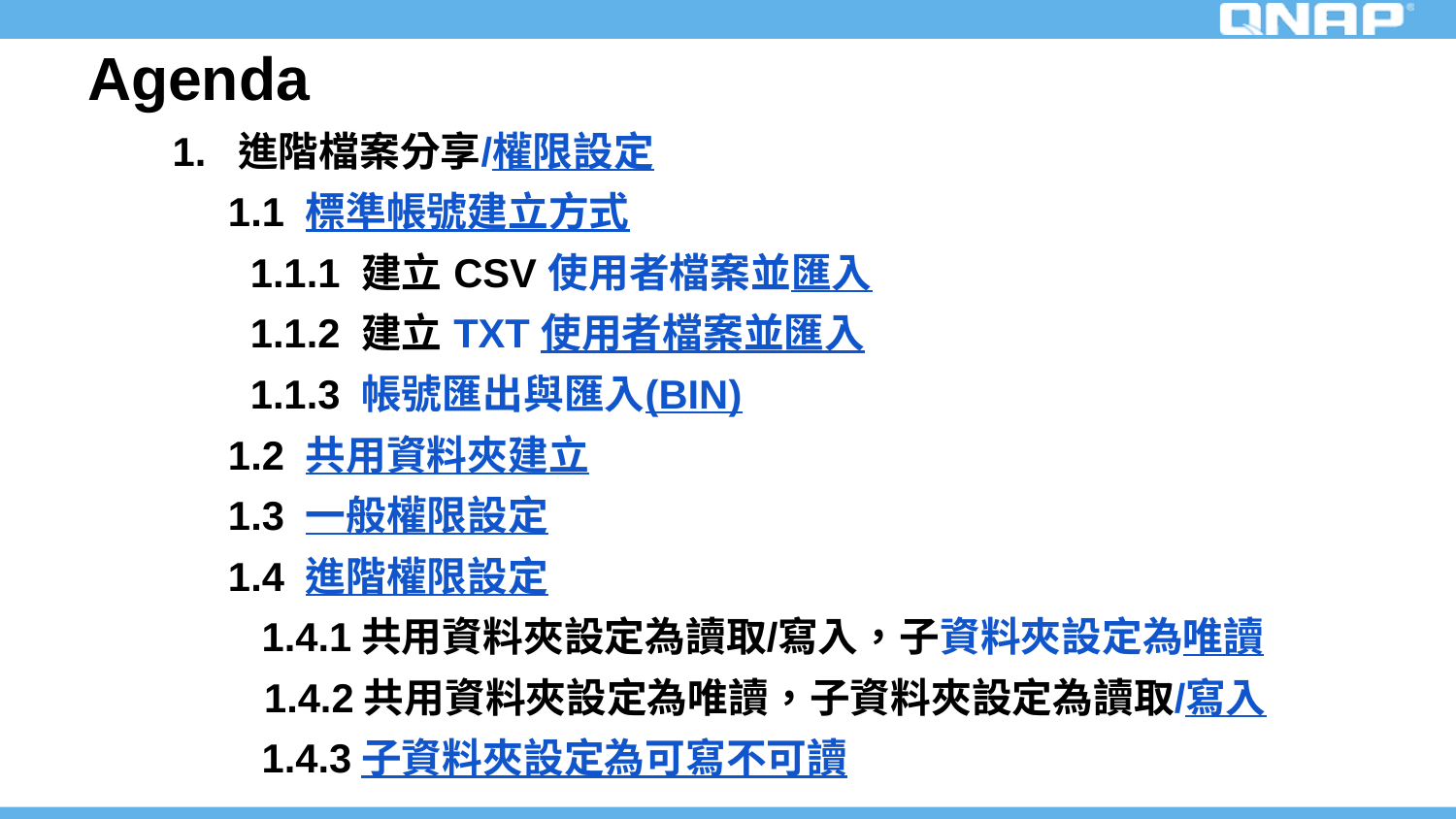

# Agenda
1.  進階檔案分享/權限設定
     1.1 標準帳號建立方式
       1.1.1 建立 CSV 使用者檔案並匯入
       1.1.2 建立 TXT 使用者檔案並匯入
       1.1.3 帳號匯出與匯入(BIN)
     1.2 共用資料夾建立
     1.3 一般權限設定
     1.4 進階權限設定
        1.4.1共用資料夾設定為讀取/寫入，子資料夾設定為唯讀
         1.4.2共用資料夾設定為唯讀，子資料夾設定為讀取/寫入
        1.4.3子資料夾設定為可寫不可讀